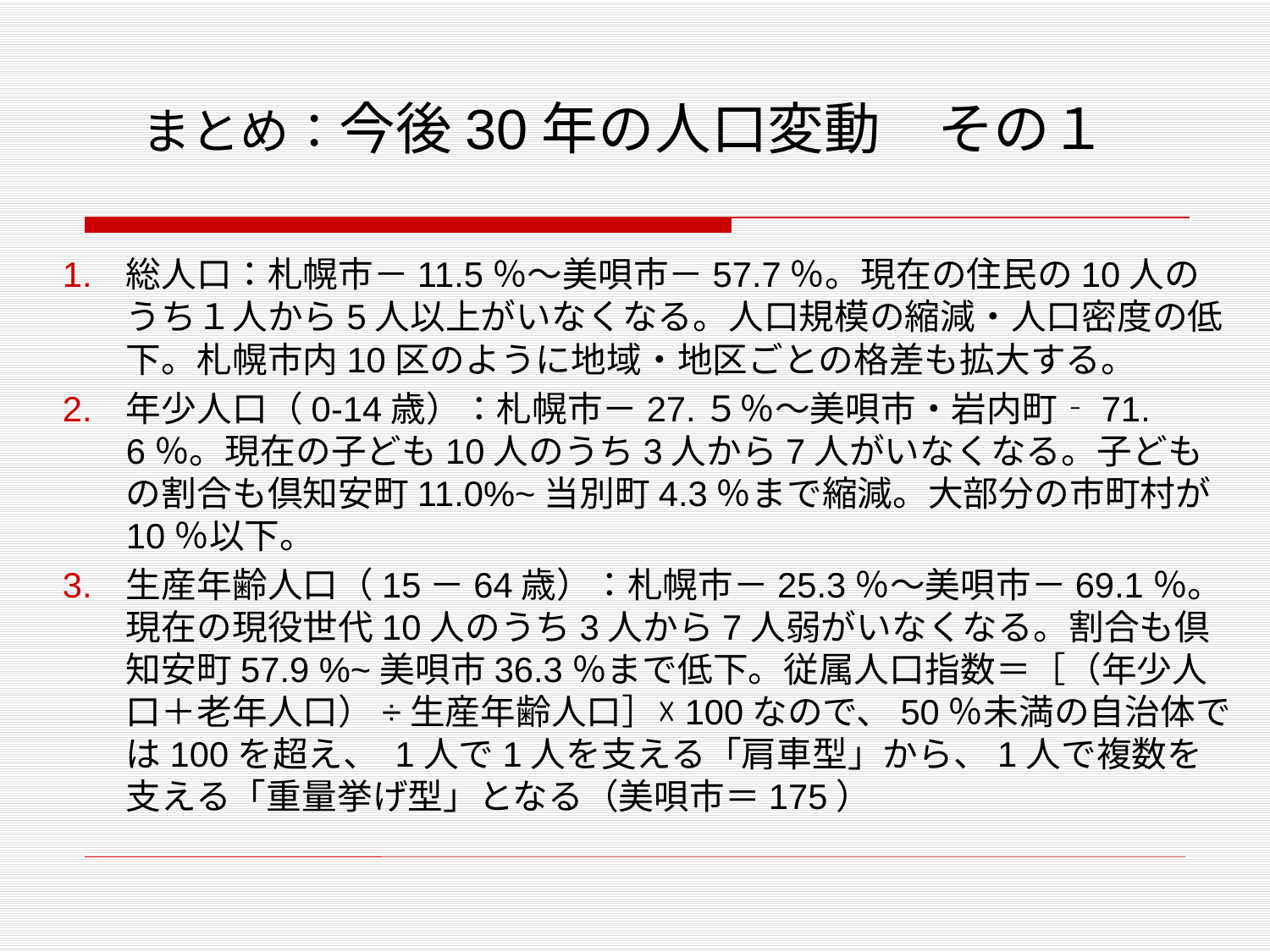

# まとめ：今後30年の人口変動　その１
総人口：札幌市－11.5％～美唄市－57.7％。現在の住民の10人のうち１人から5人以上がいなくなる。人口規模の縮減・人口密度の低下。札幌市内10区のように地域・地区ごとの格差も拡大する。
年少人口（0‐14歳）：札幌市－27.５％～美唄市・岩内町‐71.6％。現在の子ども10人のうち3人から7人がいなくなる。子どもの割合も倶知安町11.0%~当別町4.3％まで縮減。大部分の市町村が10％以下。
生産年齢人口（15－64歳）：札幌市－25.3％～美唄市－69.1％。現在の現役世代10人のうち3人から7人弱がいなくなる。割合も倶知安町57.9 %~美唄市36.3％まで低下。従属人口指数＝［（年少人口＋老年人口）÷生産年齢人口］☓100なので、50％未満の自治体では100を超え、 1人で1人を支える「肩車型」から、1人で複数を支える「重量挙げ型」となる（美唄市＝175）